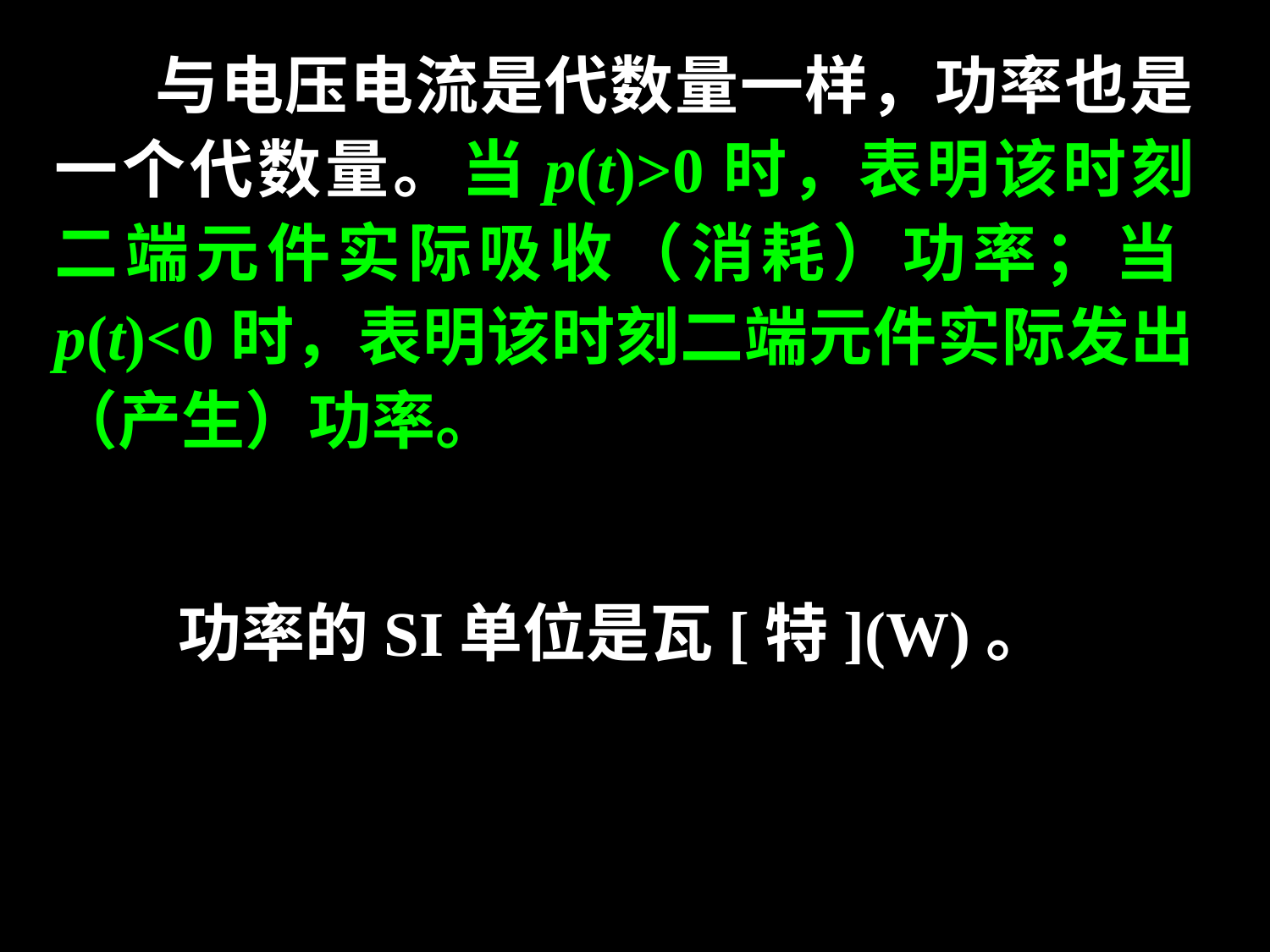

与电压电流是代数量一样，功率也是一个代数量。当p(t)>0时，表明该时刻二端元件实际吸收（消耗）功率；当p(t)<0时，表明该时刻二端元件实际发出（产生）功率。
        功率的SI单位是瓦[特](W)。